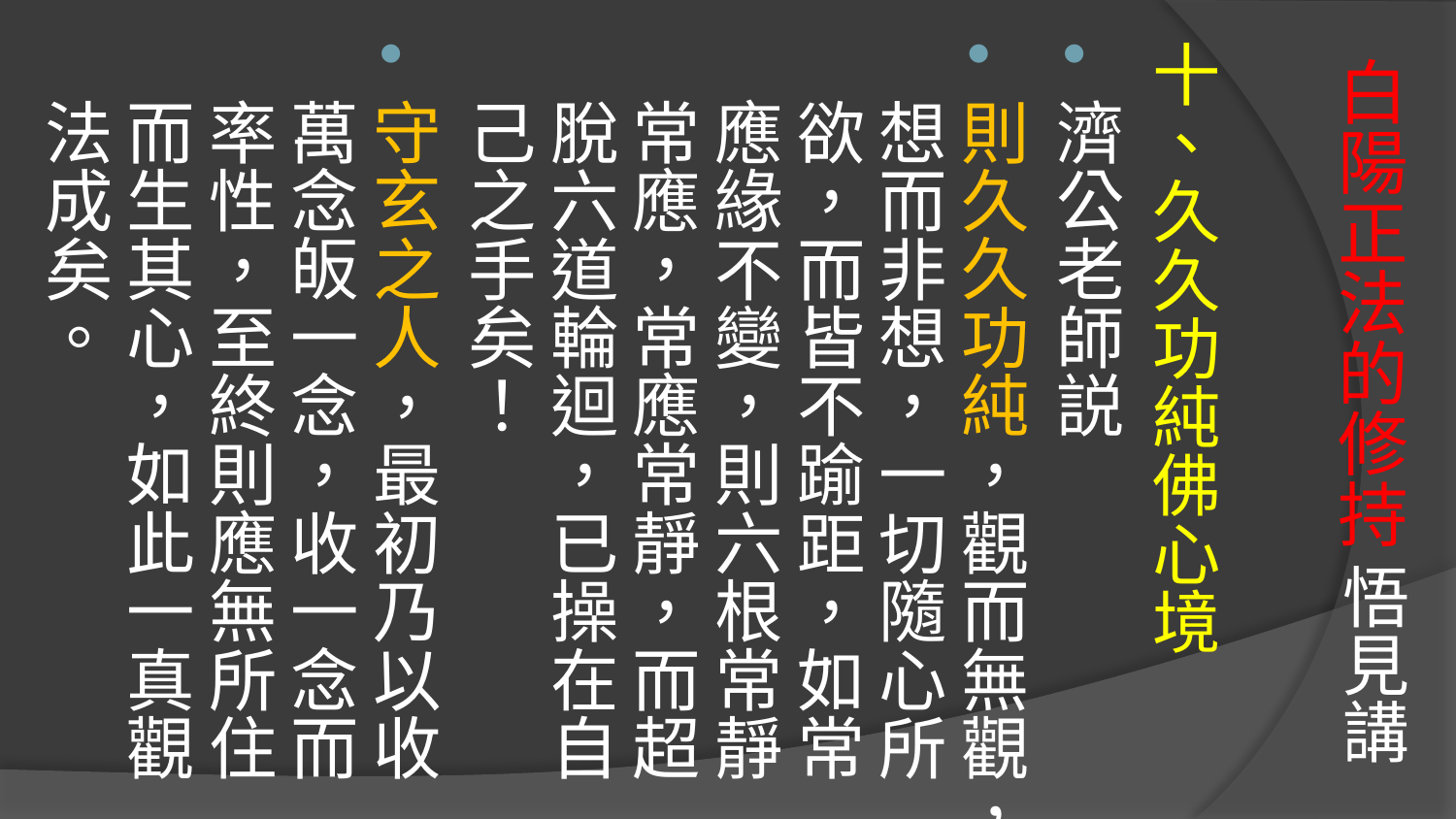

十、久久功純佛心境
濟公老師説
則久久功純，觀而無觀，想而非想，一切隨心所欲，而皆不踰距，如常應緣不變，則六根常靜常應，常應常靜，而超脫六道輪迴，已操在自己之手矣！
守玄之人，最初乃以收萬念皈一念，收一念而率性，至終則應無所住而生其心，如此一真觀法成矣。
# 白陽正法的修持 悟見講